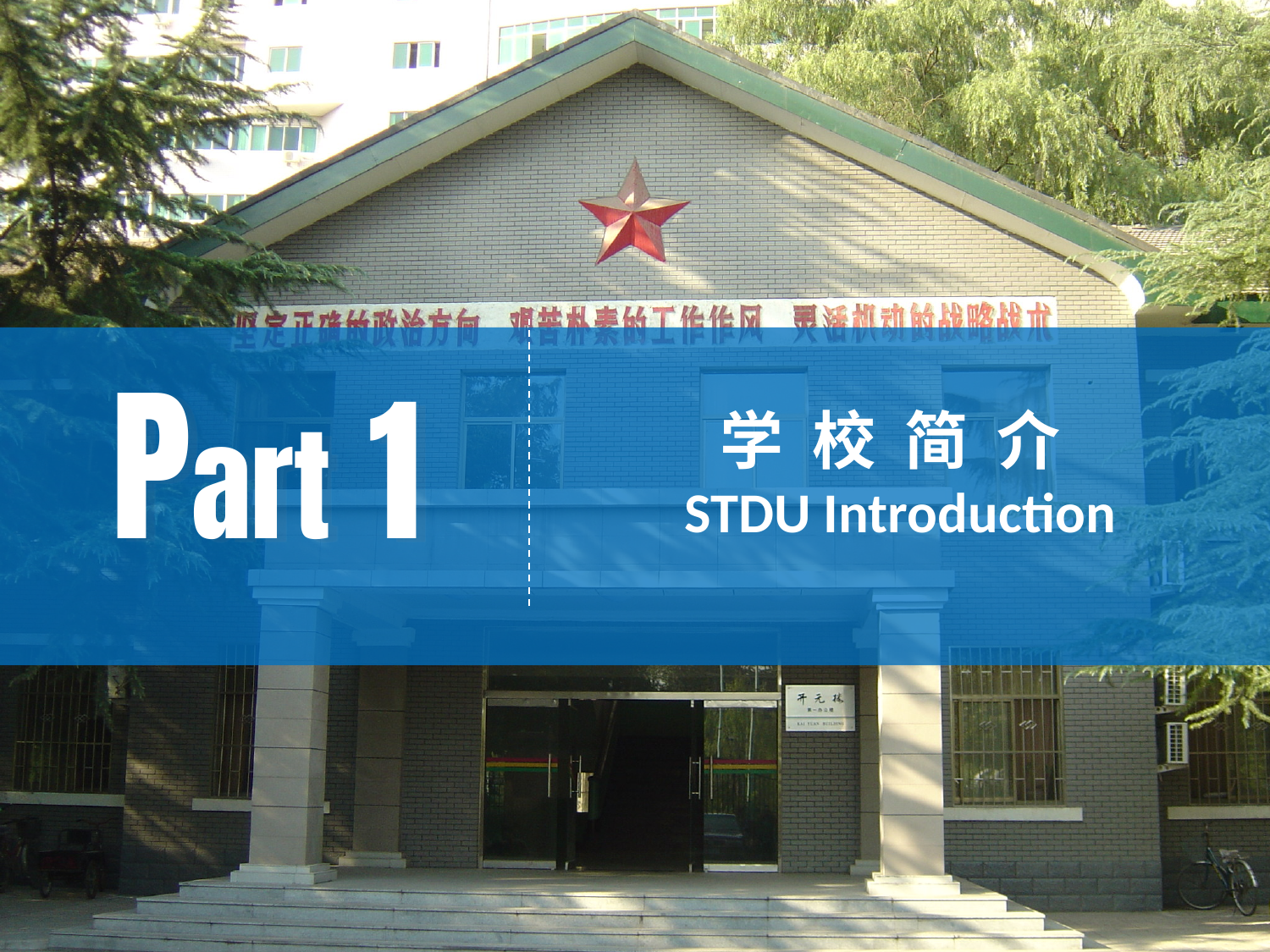

Part 1
学  校  简  介
 STDU Introduction